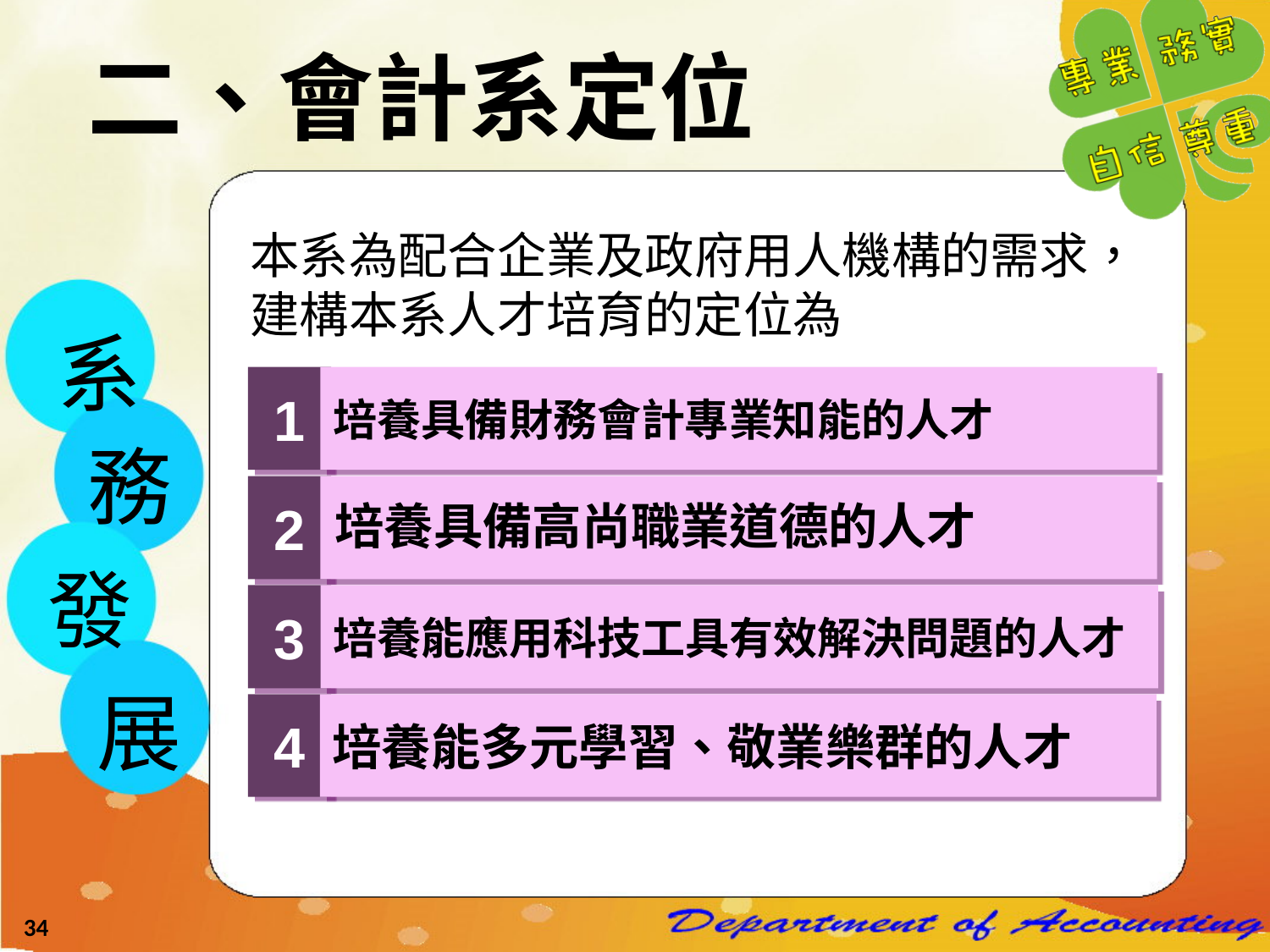

二、會計系定位
本系為配合企業及政府用人機構的需求，建構本系人才培育的定位為
系
務
發
展
1
培養具備財務會計專業知能的人才
2

培養具備高尚職業道德的人才
3
培養能應用科技工具有效解決問題的人才
4
培養能多元學習、敬業樂群的人才
34